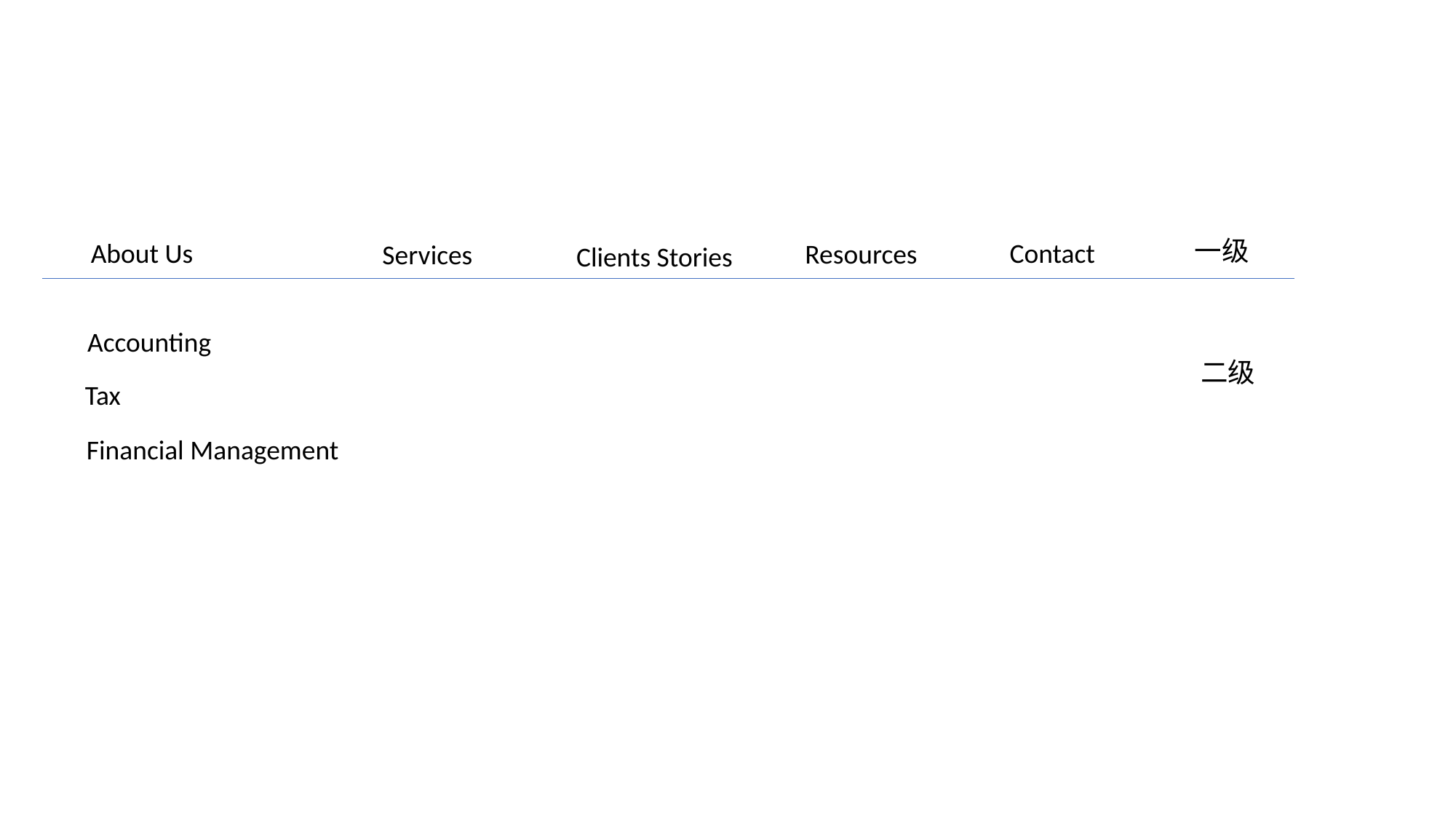

一级
Contact
About Us
Resources
Services
Clients Stories
Accounting
二级
Tax
Financial Management